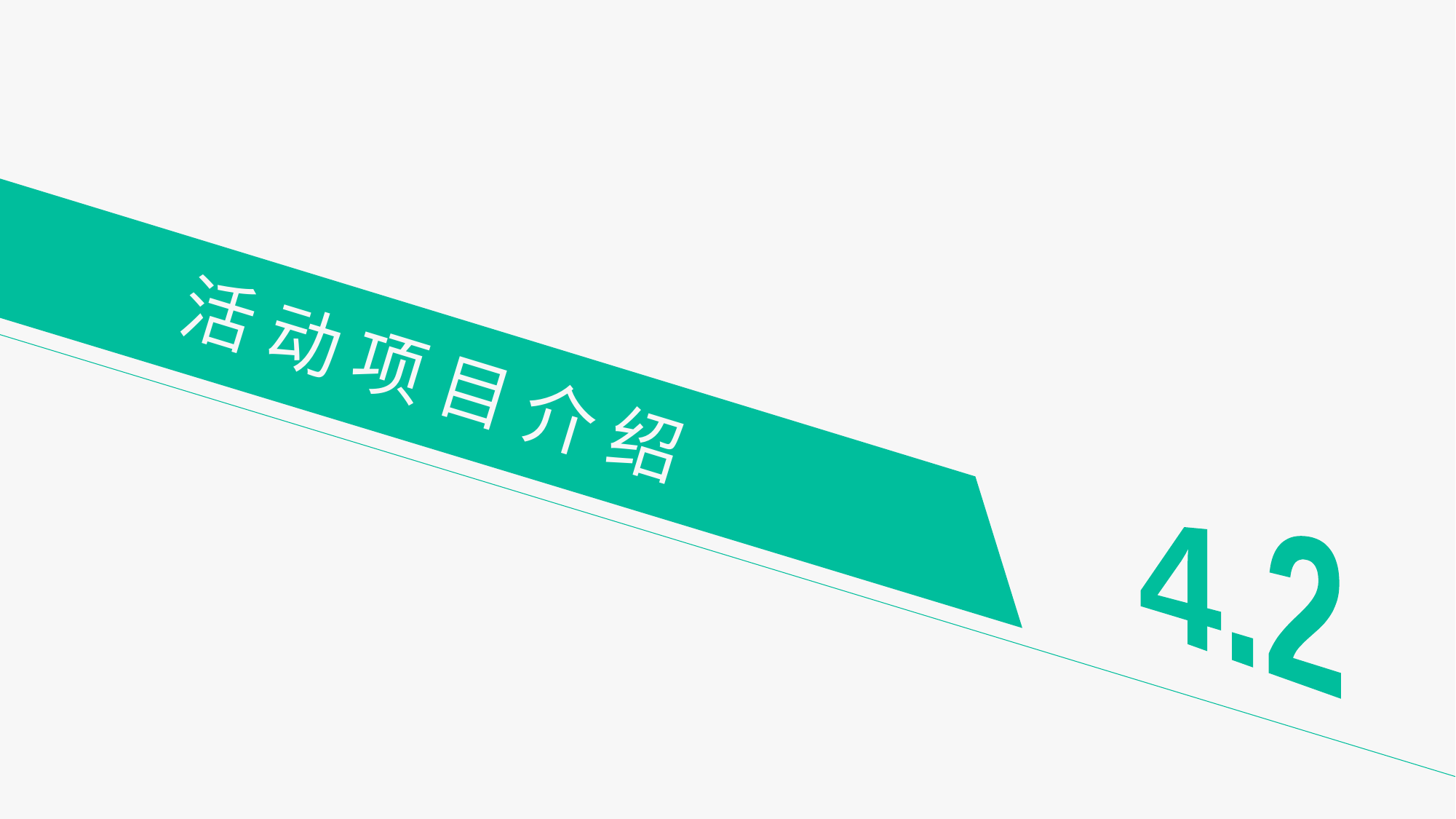

# 活 动 项 目 介 绍
4.2